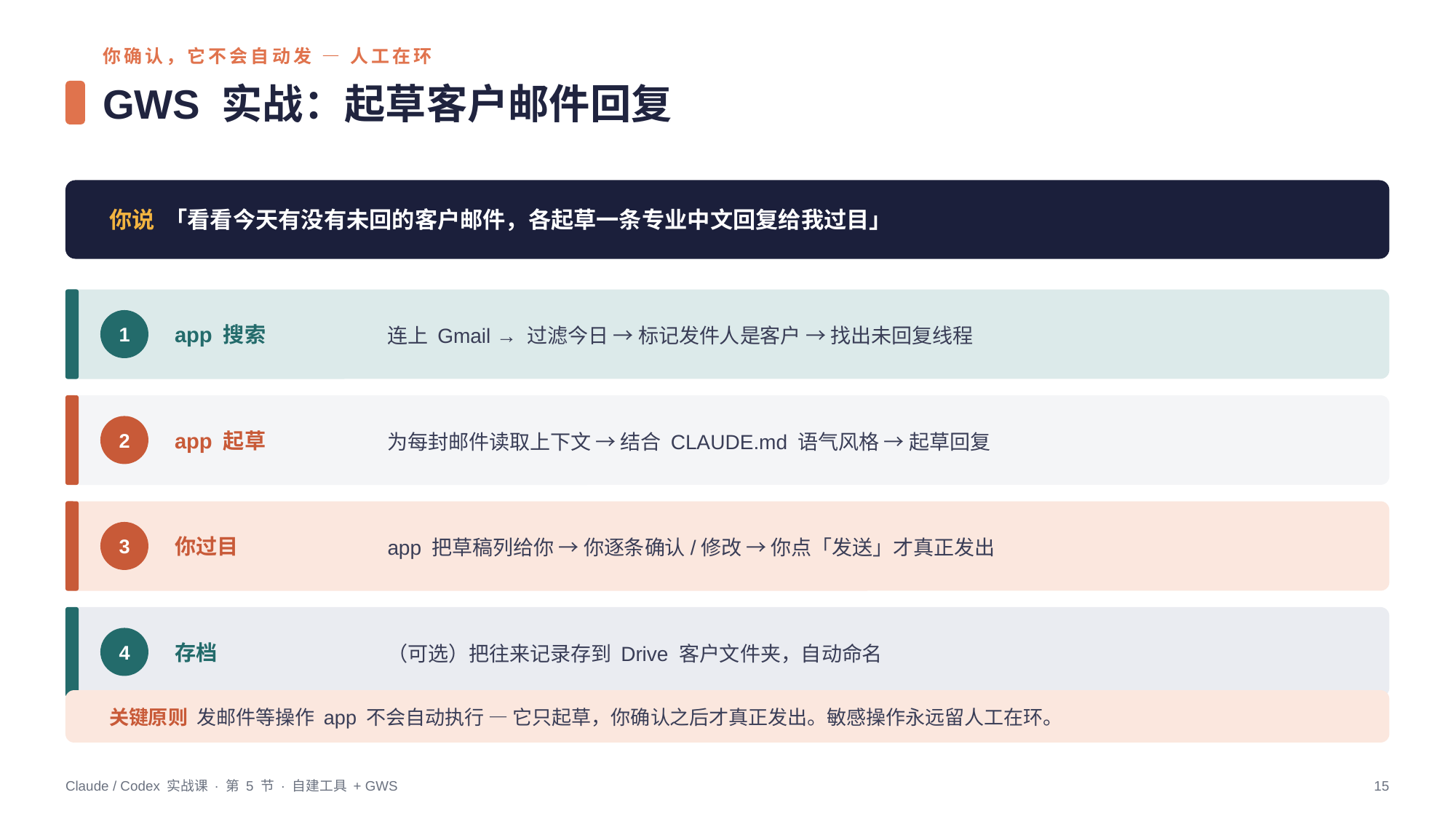

你确认，它不会自动发 — 人工在环
GWS 实战：起草客户邮件回复

你说  「看看今天有没有未回的客户邮件，各起草一条专业中文回复给我过目」

app 搜索
连上 Gmail → 过滤今日 → 标记发件人是客户 → 找出未回复线程

1

app 起草
为每封邮件读取上下文 → 结合 CLAUDE.md 语气风格 → 起草回复

2

你过目
app 把草稿列给你 → 你逐条确认/修改 → 你点「发送」才真正发出

3

存档
（可选）把往来记录存到 Drive 客户文件夹，自动命名

4

关键原则  发邮件等操作 app 不会自动执行 — 它只起草，你确认之后才真正发出。敏感操作永远留人工在环。
Claude / Codex 实战课 · 第 5 节 · 自建工具 + GWS
15